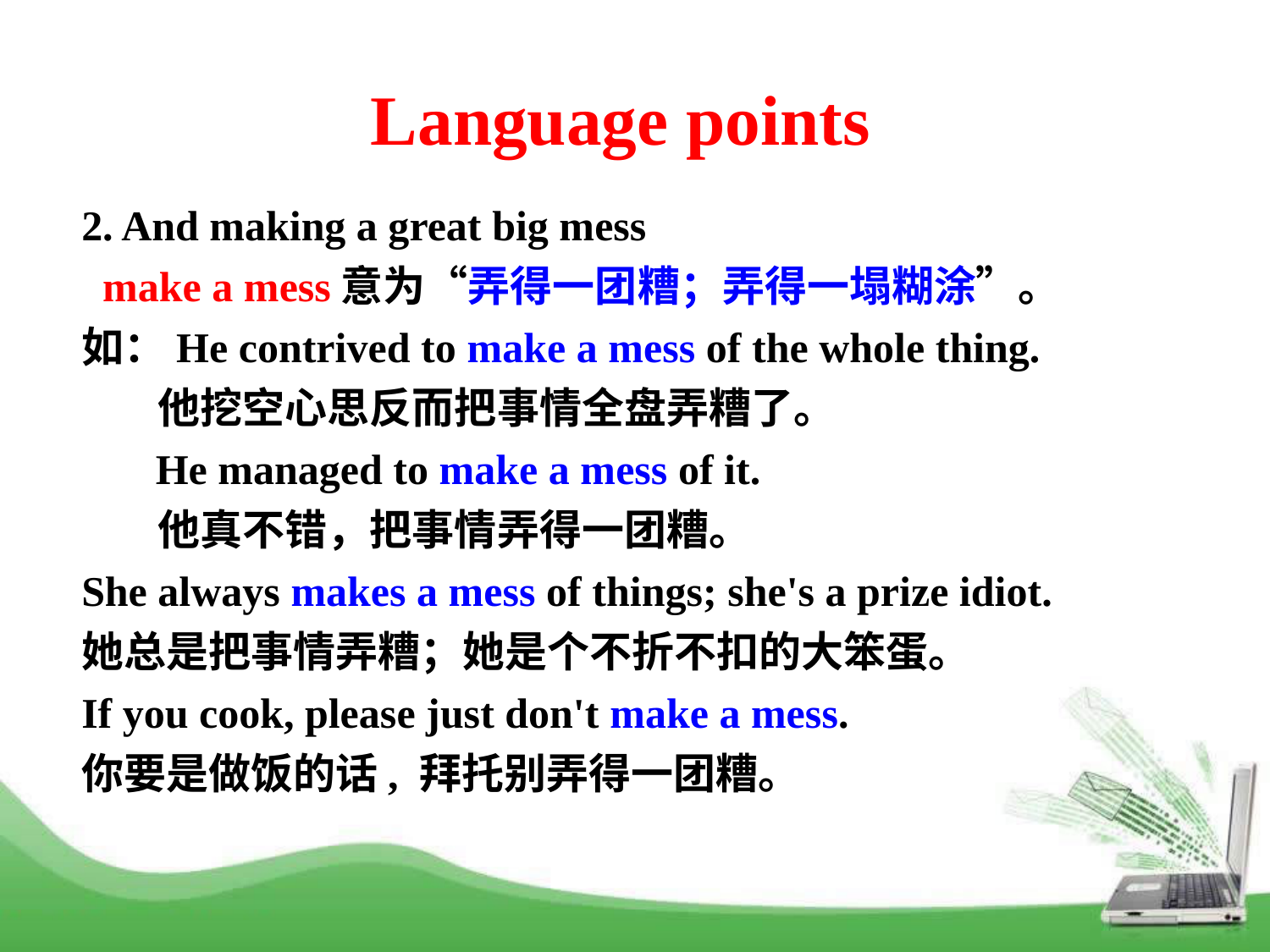

Language points
2. And making a great big mess
  make a mess意为“弄得一团糟；弄得一塌糊涂”。
如：He contrived to make a mess of the whole thing.
       他挖空心思反而把事情全盘弄糟了。
       He managed to make a mess of it.
       他真不错，把事情弄得一团糟。
She always makes a mess of things; she's a prize idiot.
她总是把事情弄糟；她是个不折不扣的大笨蛋。
If you cook, please just don't make a mess.
你要是做饭的话, 拜托别弄得一团糟。